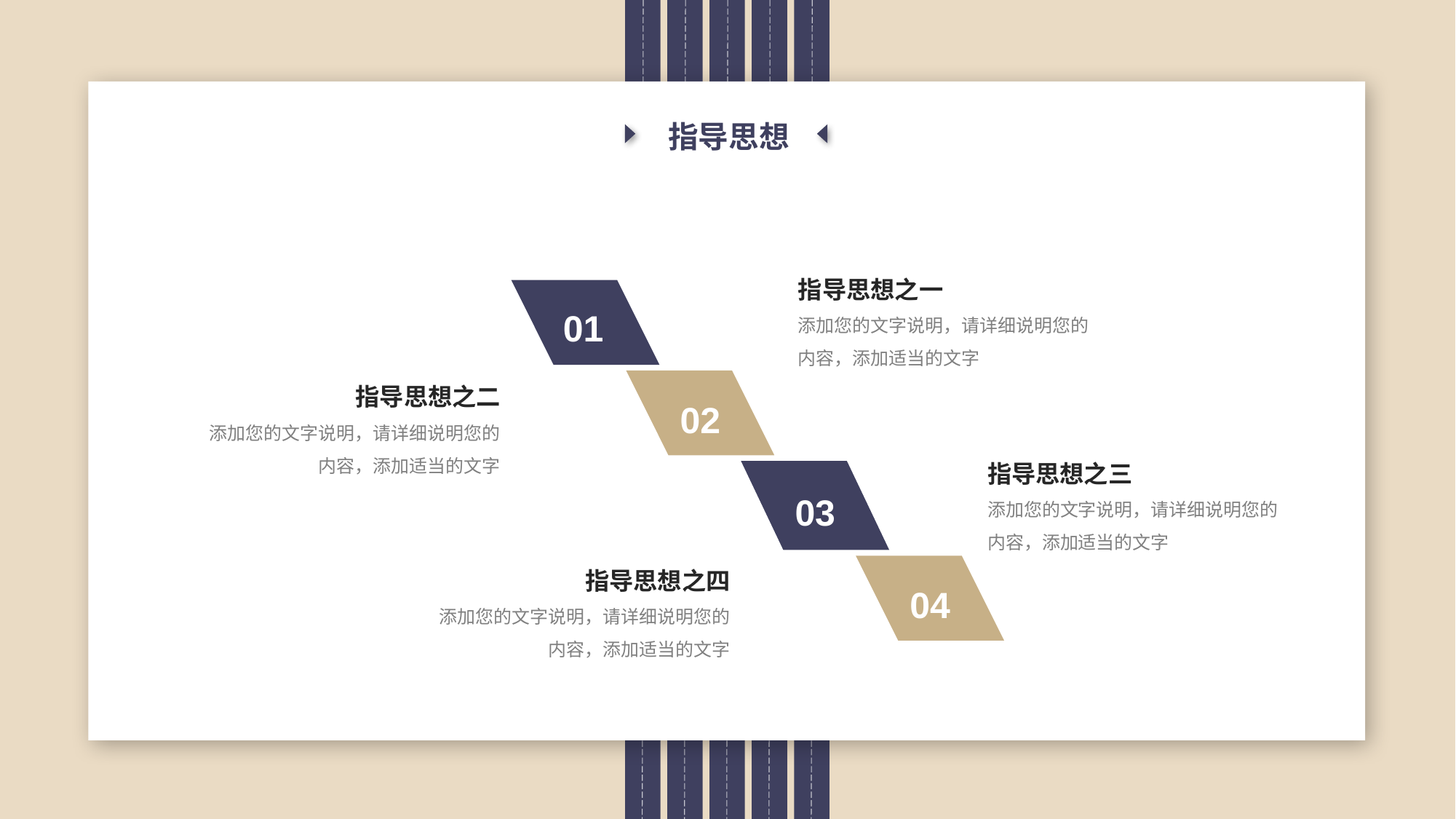

指导思想

指导思想之一
添加您的文字说明，请详细说明您的内容，添加适当的文字

01
指导思想之二
添加您的文字说明，请详细说明您的内容，添加适当的文字

02
指导思想之三
添加您的文字说明，请详细说明您的内容，添加适当的文字

03
指导思想之四
添加您的文字说明，请详细说明您的内容，添加适当的文字

04